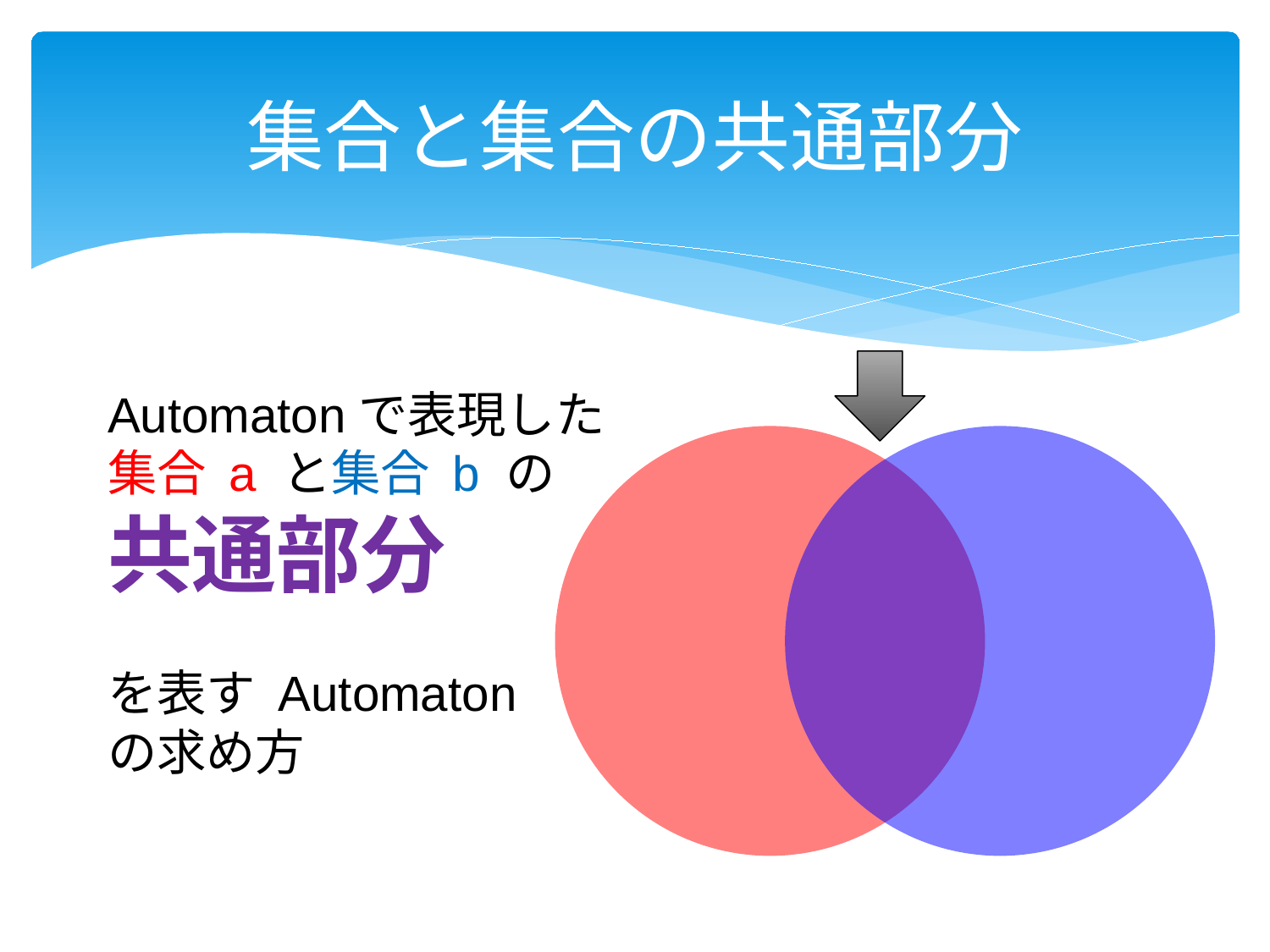

# 集合と集合の共通部分

Automatonで表現した
集合 a と集合 b の
共通部分
を表す Automaton
の求め方